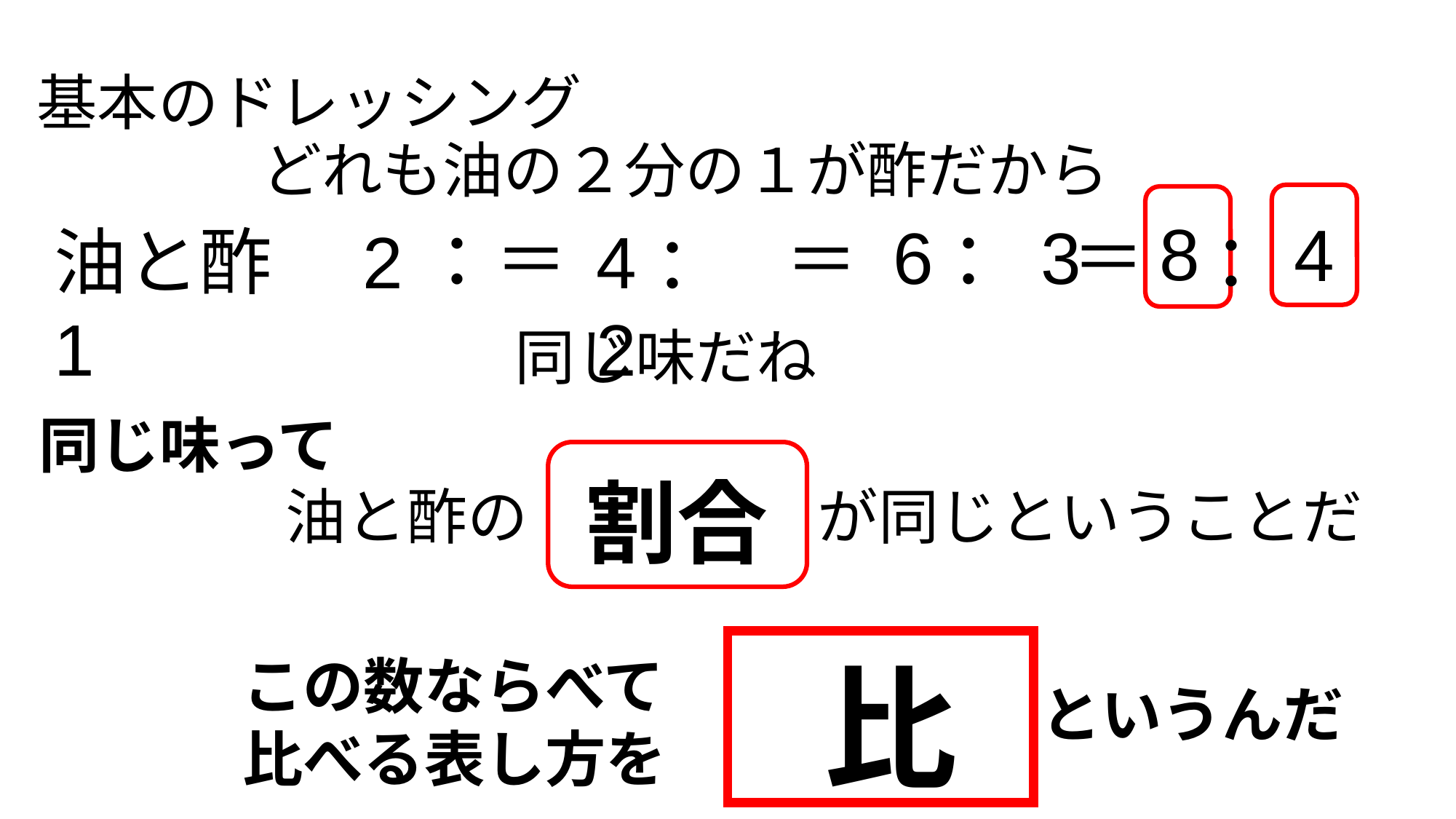

基本のドレッシング
どれも油の２分の１が酢だから

8
4
6：3
＝
＝
＝
：
油と酢　2：1
4：2
同じ味だね
同じ味って

割合
が同じということだ
油と酢の

比
この数ならべて
比べる表し方を
というんだ